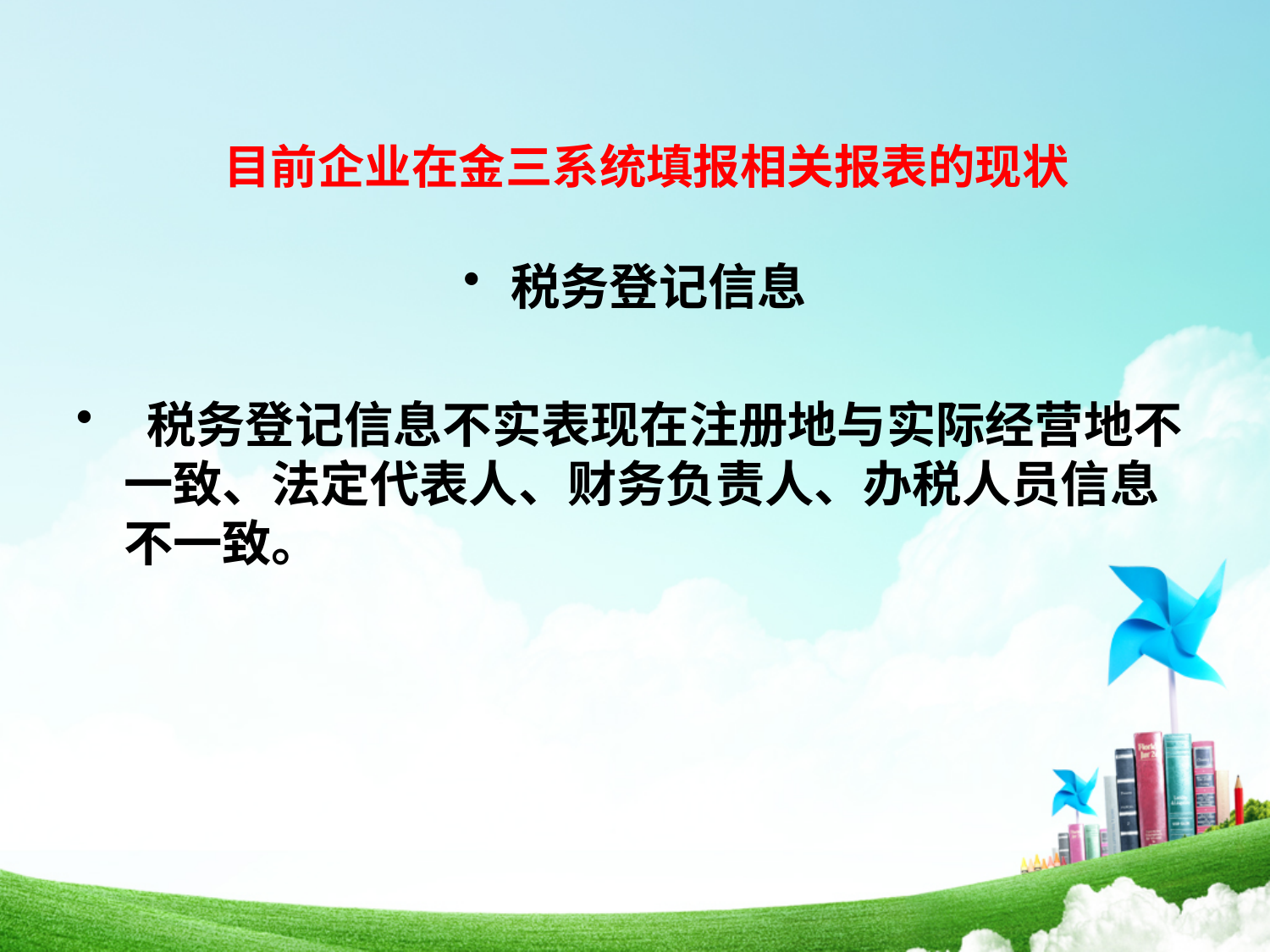

# 目前企业在金三系统填报相关报表的现状

税务登记信息

 税务登记信息不实表现在注册地与实际经营地不一致、法定代表人、财务负责人、办税人员信息不一致。